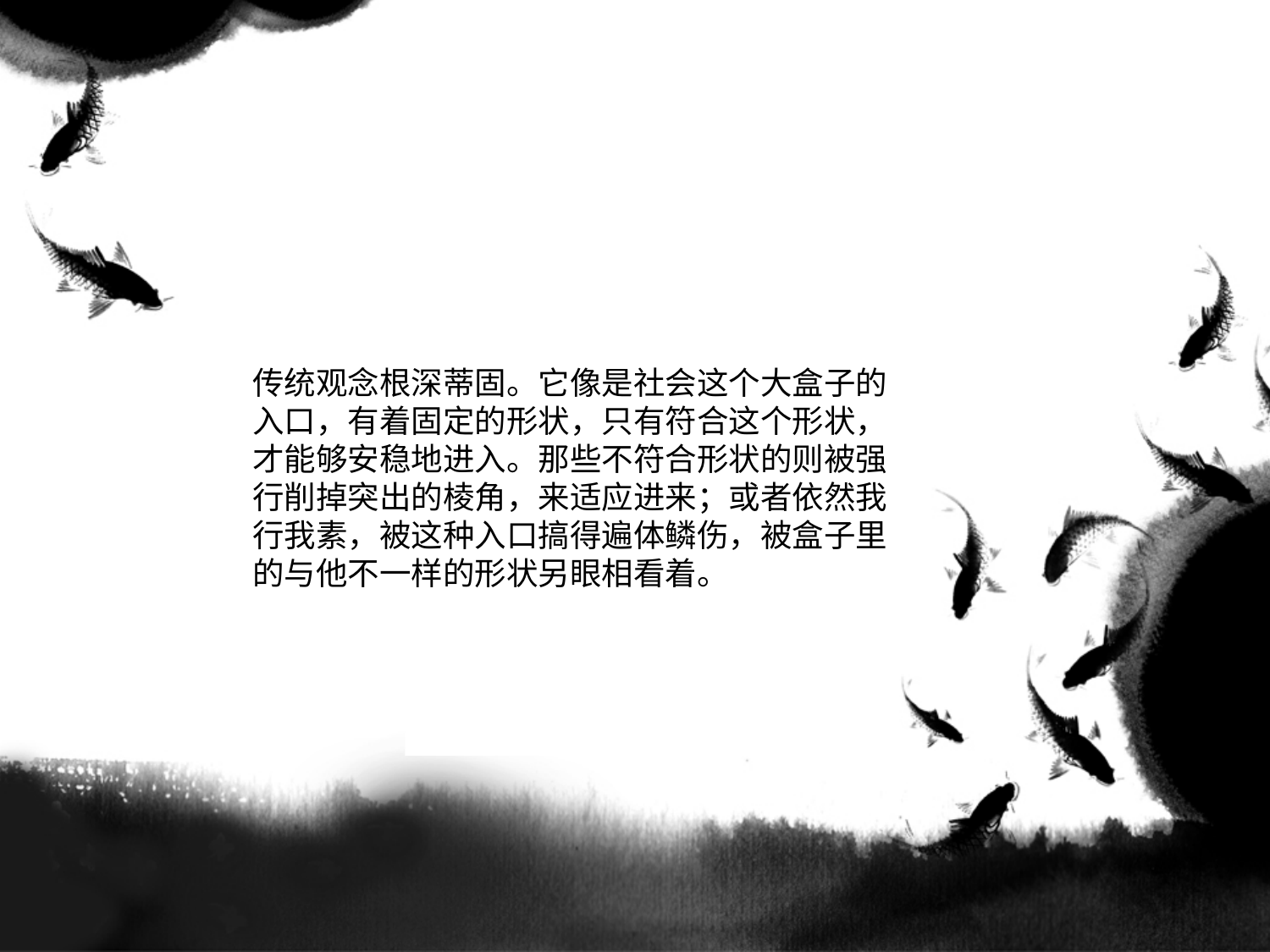

传统观念根深蒂固。它像是社会这个大盒子的入口，有着固定的形状，只有符合这个形状，才能够安稳地进入。那些不符合形状的则被强行削掉突出的棱角，来适应进来；或者依然我行我素，被这种入口搞得遍体鳞伤，被盒子里的与他不一样的形状另眼相看着。